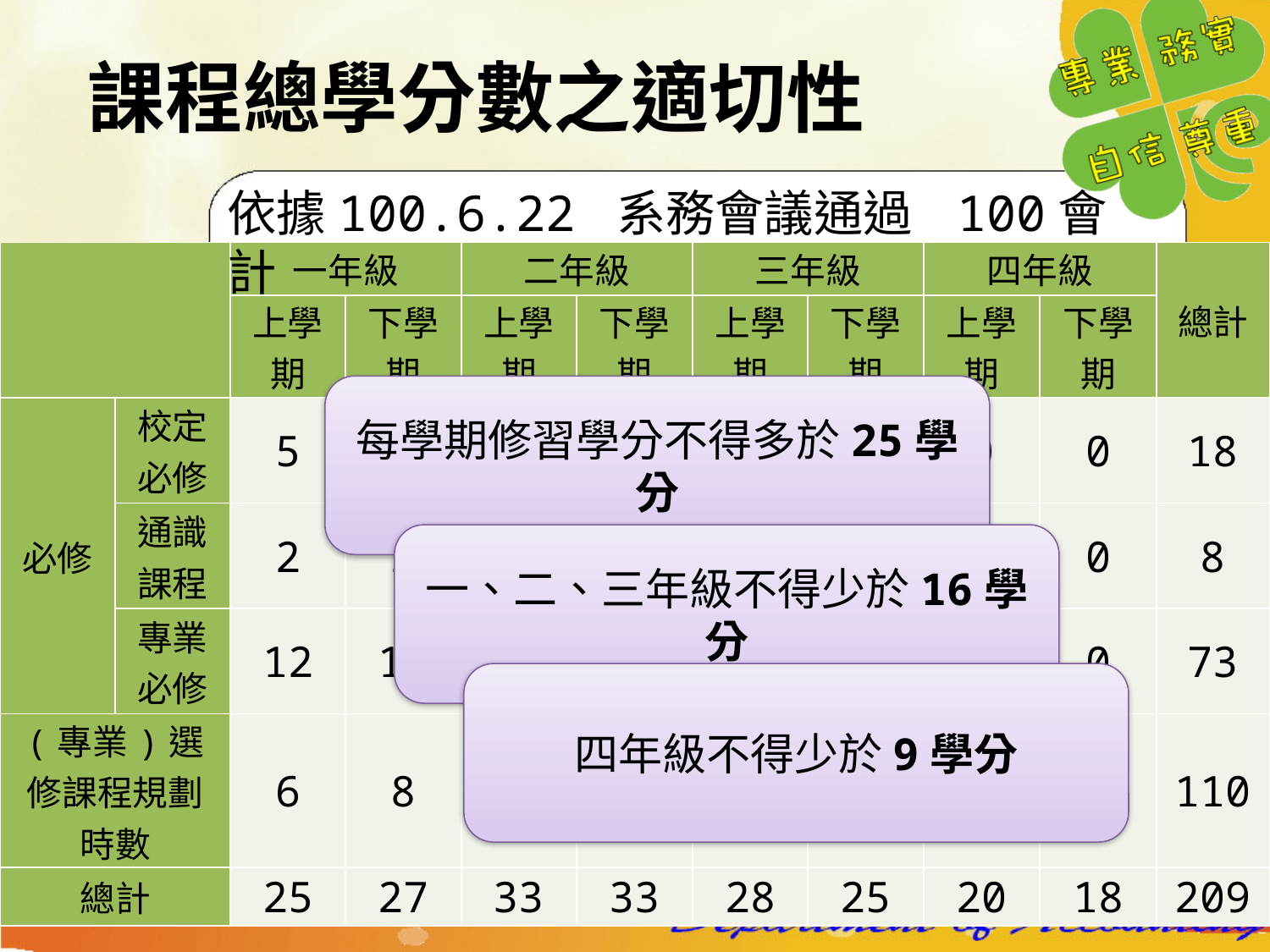

課程總學分數之適切性
依據100.6.22 系務會議通過   100會計
|  |  | 一年級 |  | 二年級 |  | 三年級 |  | 四年級 |  | 總計 |
| --- | --- | --- | --- | --- | --- | --- | --- | --- | --- | --- |
|  |  | 上學期 | 下學期 | 上學期 | 下學期 | 上學期 | 下學期 | 上學期 | 下學期 |  |
| 必修 | 校定必修 | 5 | 5 | 5 | 3 | 0 | 0 | 0 | 0 | 18 |
|  | 通識課程 | 2 | 2 | 2 | 0 | 2 | 0 | 0 | 0 | 8 |
|  | 專業必修 | 12 | 12 | 10 | 13 | 10 | 10 | 6 | 0 | 73 |
| (專業)選修課程規劃時數 |  | 6 | 8 | 16 | 17 | 16 | 15 | 14 | 18 | 110 |
| 總計 |  | 25 | 27 | 33 | 33 | 28 | 25 | 20 | 18 | 209 |
每學期修習學分不得多於25學分
一、二、三年級不得少於16學分
四年級不得少於9學分
54